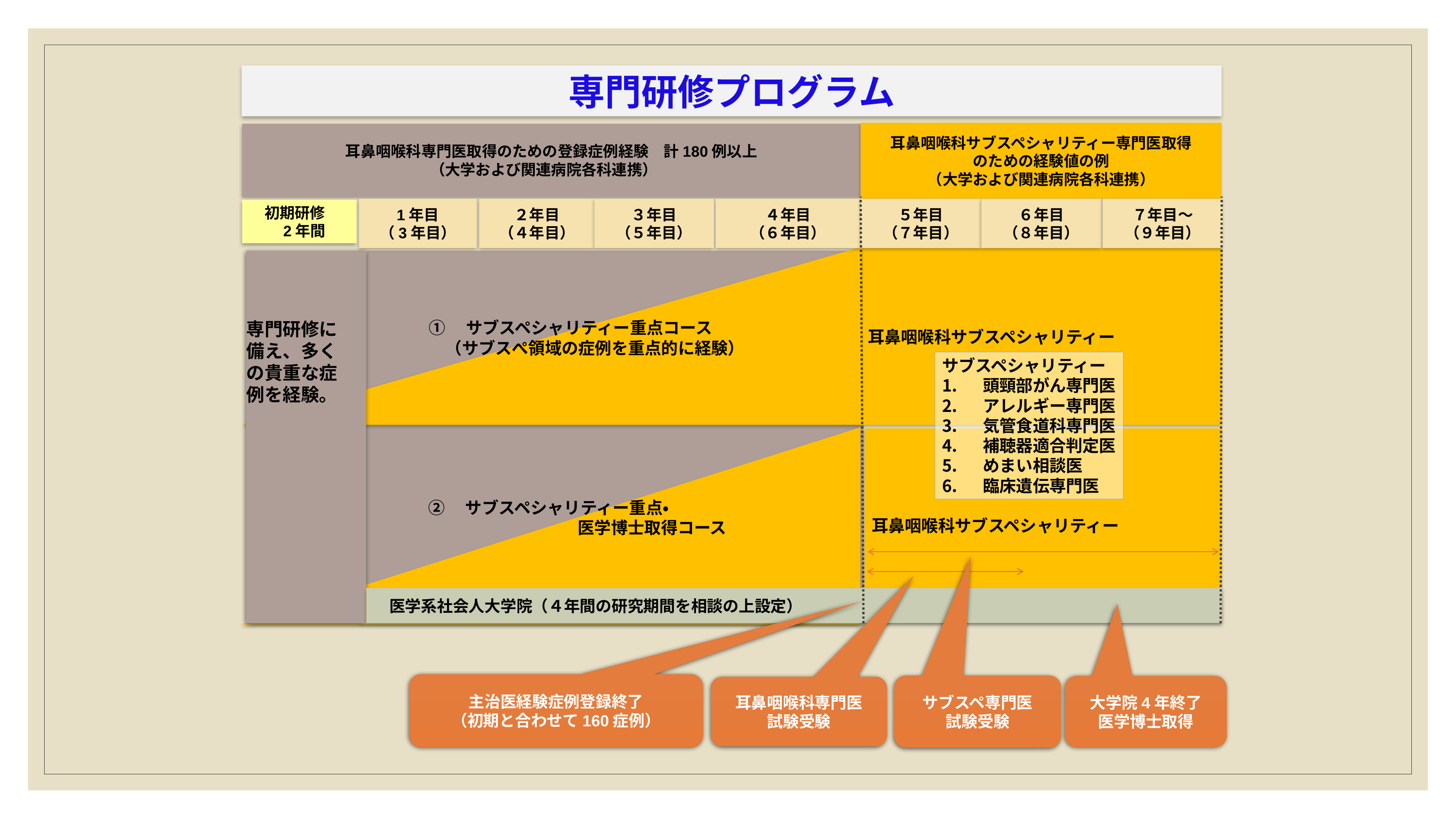

専門研修プログラム
耳鼻咽喉科サブスペシャリティー専門医取得
のための経験値の例
（大学および関連病院各科連携）
耳鼻咽喉科専門医取得のための登録症例経験　計180例以上
（大学および関連病院各科連携）

３年目
（５年目）
1年目
（3年目）
２年目
（４年目）
４年目
（６年目）
５年目
（７年目）
６年目
（８年目）
７年目〜
（９年目）
　初期研修
　　2年間

耳鼻咽喉科サブスペシャリティー

専門研修に備え、多くの貴重な症例を経験。
①　サブスペシャリティー重点コース
　（サブスぺ領域の症例を重点的に経験）
サブスペシャリティー
頭頸部がん専門医
アレルギー専門医
気管食道科専門医
補聴器適合判定医
めまい相談医
臨床遺伝専門医

耳鼻咽喉科サブスペシャリティー
②　サブスペシャリティー重点・
　　　　　　　　　医学博士取得コース
　医学系社会人大学院（４年間の研究期間を相談の上設定）
主治医経験症例登録終了
（初期と合わせて160症例）

サブスペ専門医
試験受験

大学院4年終了
医学博士取得
耳鼻咽喉科専門医
試験受験